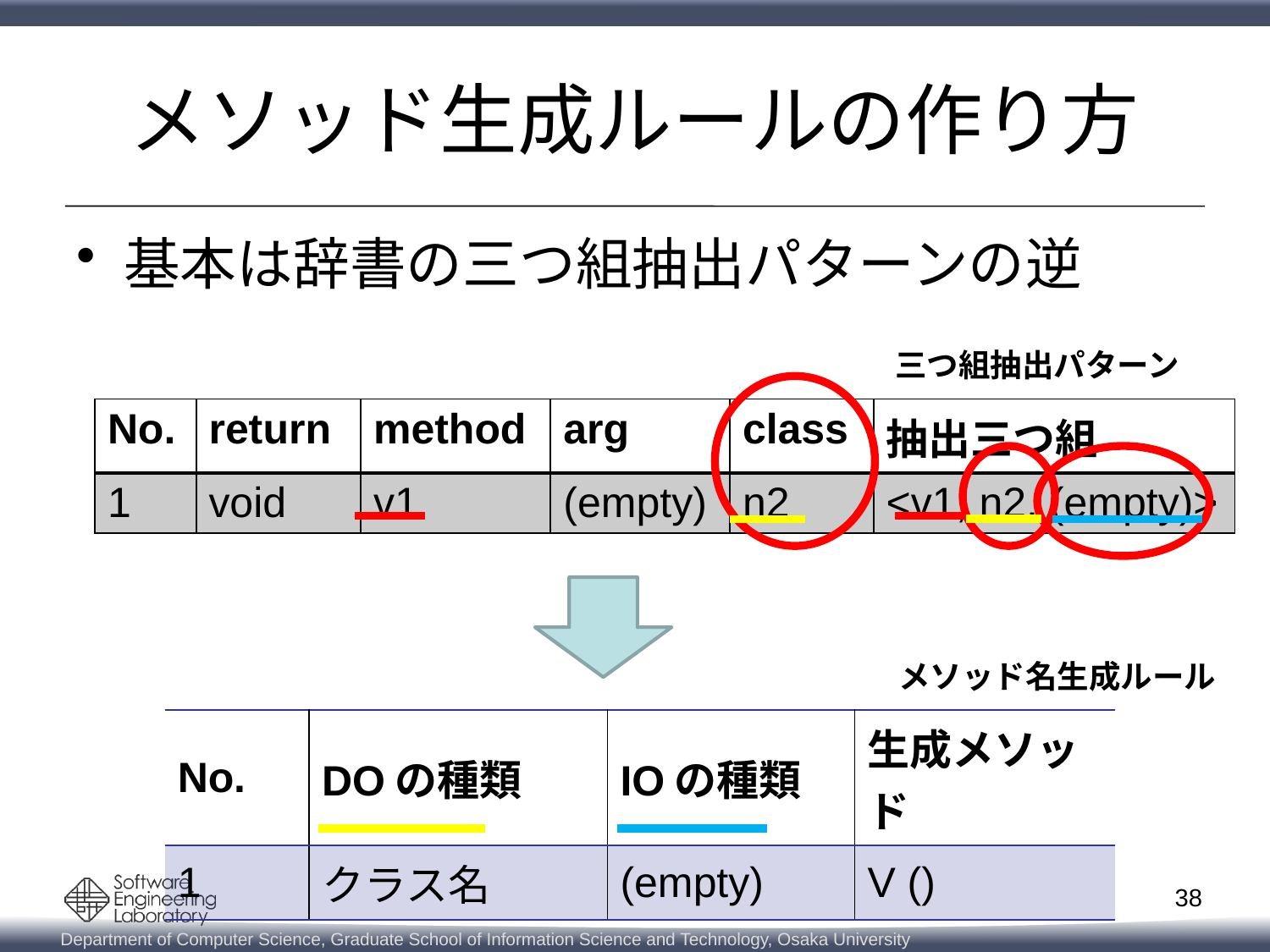

# メソッド生成ルールの作り方
基本は辞書の三つ組抽出パターンの逆
三つ組抽出パターン

| No. | return | method | arg | class | 抽出三つ組 |
| --- | --- | --- | --- | --- | --- |
| 1 | void | v1 | (empty) | n2 | <v1, n2, (empty)> |

メソッド名生成ルール
| No. | DOの種類 | IOの種類 | 生成メソッド |
| --- | --- | --- | --- |
| 1 | クラス名 | (empty) | V () |
38